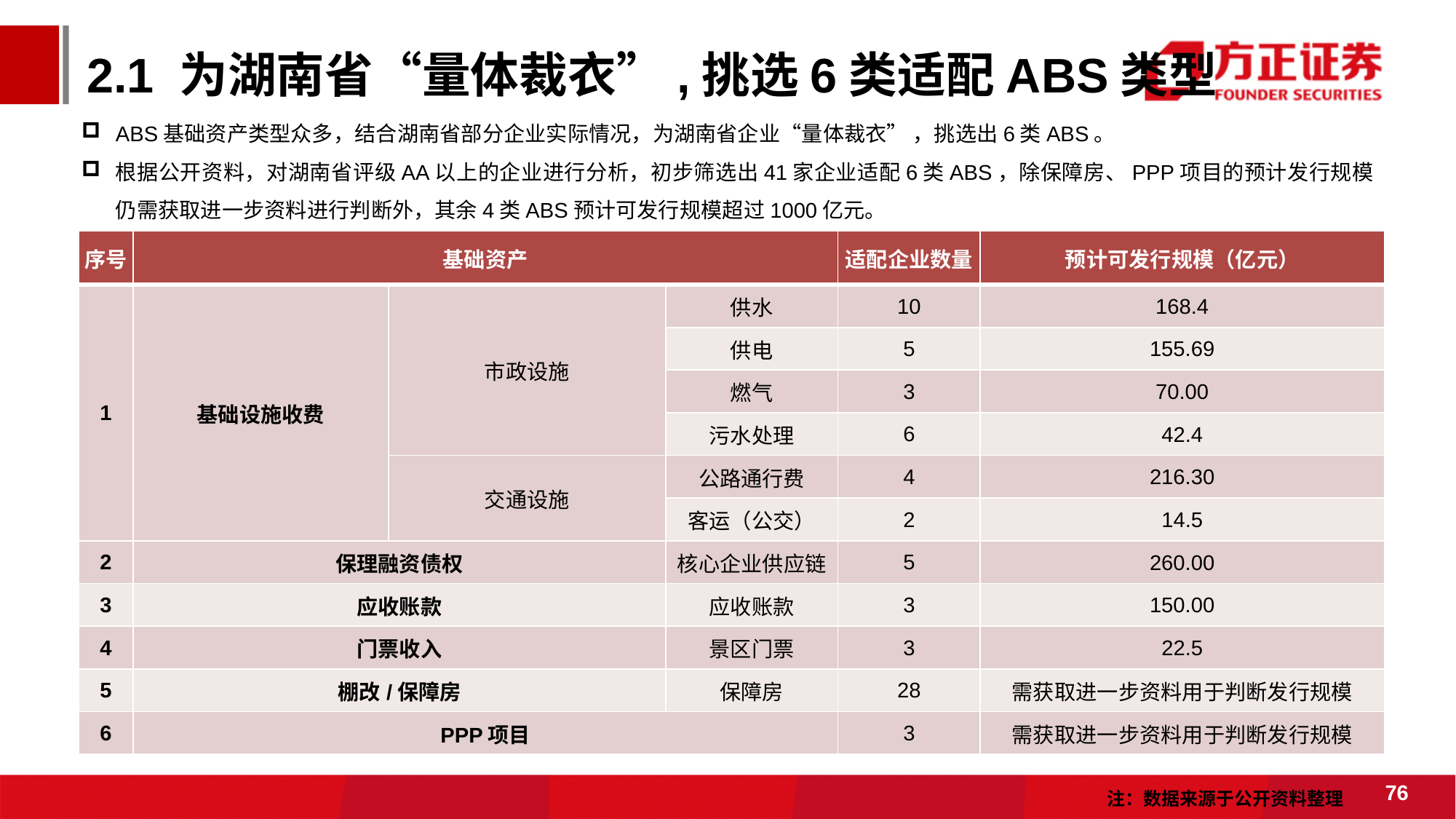

# 2.1 为湖南省“量体裁衣”,挑选6类适配ABS类型
ABS基础资产类型众多，结合湖南省部分企业实际情况，为湖南省企业“量体裁衣” ，挑选出6类ABS。
根据公开资料，对湖南省评级AA以上的企业进行分析，初步筛选出41家企业适配6类ABS，除保障房、PPP项目的预计发行规模仍需获取进一步资料进行判断外，其余4类ABS预计可发行规模超过1000亿元。
| 序号 | 基础资产 |  |  | 适配企业数量 | 预计可发行规模（亿元） |
| --- | --- | --- | --- | --- | --- |
| 1 | 基础设施收费 | 市政设施 | 供水 | 10 | 168.4 |
|  |  |  | 供电 | 5 | 155.69 |
|  |  |  | 燃气 | 3 | 70.00 |
|  |  |  | 污水处理 | 6 | 42.4 |
|  |  | 交通设施 | 公路通行费 | 4 | 216.30 |
|  |  |  | 客运（公交） | 2 | 14.5 |
| 2 | 保理融资债权 |  | 核心企业供应链 | 5 | 260.00 |
| 3 | 应收账款 |  | 应收账款 | 3 | 150.00 |
| 4 | 门票收入 |  | 景区门票 | 3 | 22.5 |
| 5 | 棚改/保障房 |  | 保障房 | 28 | 需获取进一步资料用于判断发行规模 |
| 6 | PPP项目 |  |  | 3 | 需获取进一步资料用于判断发行规模 |
76
注：数据来源于公开资料整理